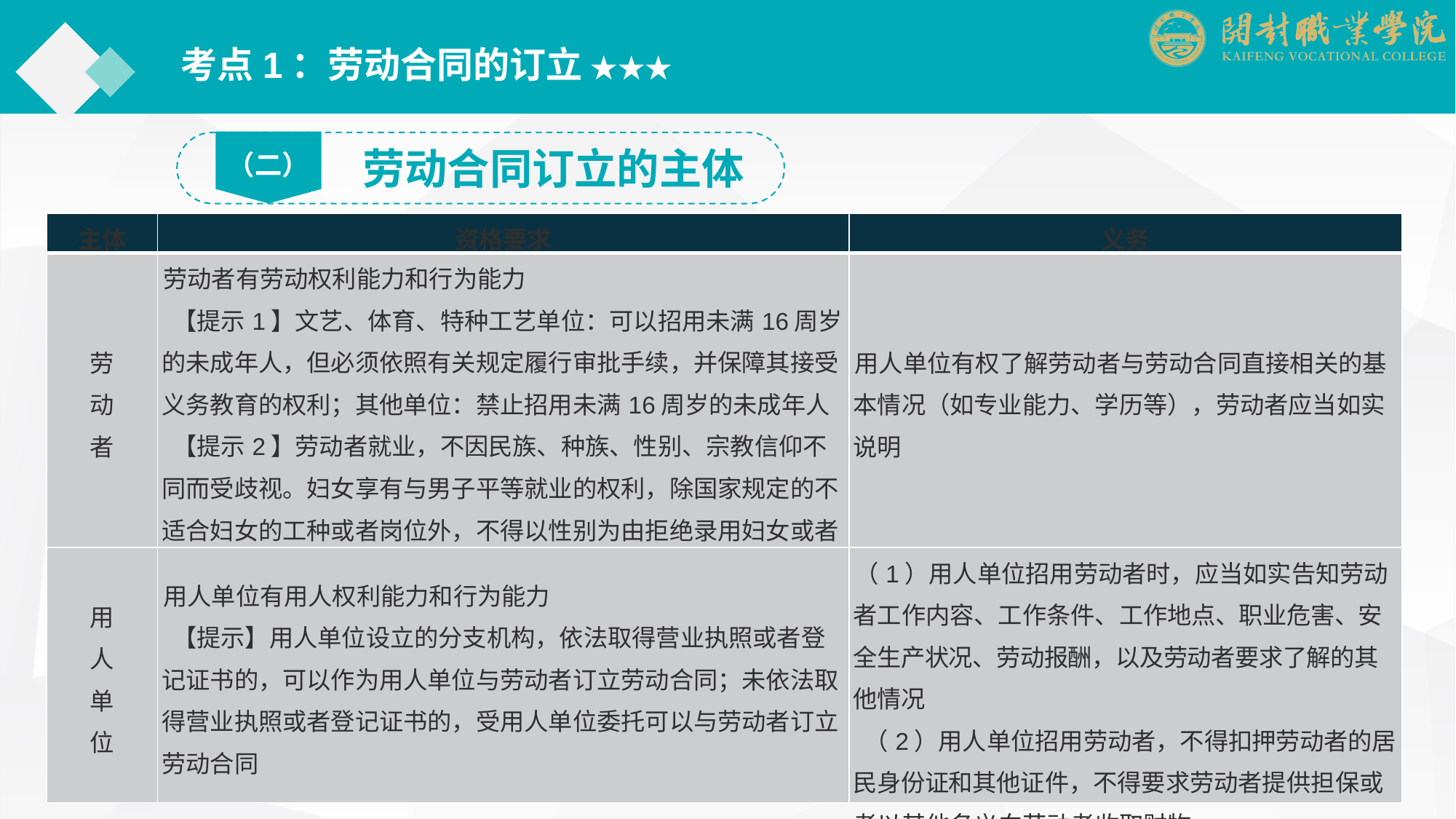

考点1：劳动合同的订立 ★★★
（二）

劳动合同订立的主体
| 主体 | 资格要求 | 义务 |
| --- | --- | --- |
| 劳 动 者 | 劳动者有劳动权利能力和行为能力 【提示1】文艺、体育、特种工艺单位：可以招用未满16周岁的未成年人，但必须依照有关规定履行审批手续，并保障其接受义务教育的权利；其他单位：禁止招用未满16周岁的未成年人 【提示2】劳动者就业，不因民族、种族、性别、宗教信仰不同而受歧视。妇女享有与男子平等就业的权利，除国家规定的不适合妇女的工种或者岗位外，不得以性别为由拒绝录用妇女或者提高对妇女的录用标准 | 用人单位有权了解劳动者与劳动合同直接相关的基本情况（如专业能力、学历等），劳动者应当如实说明 |
| 用 人 单 位 | 用人单位有用人权利能力和行为能力 【提示】用人单位设立的分支机构，依法取得营业执照或者登记证书的，可以作为用人单位与劳动者订立劳动合同；未依法取得营业执照或者登记证书的，受用人单位委托可以与劳动者订立劳动合同 | （1）用人单位招用劳动者时，应当如实告知劳动者工作内容、工作条件、工作地点、职业危害、安全生产状况、劳动报酬，以及劳动者要求了解的其他情况 （2）用人单位招用劳动者，不得扣押劳动者的居民身份证和其他证件，不得要求劳动者提供担保或者以其他名义向劳动者收取财物 |